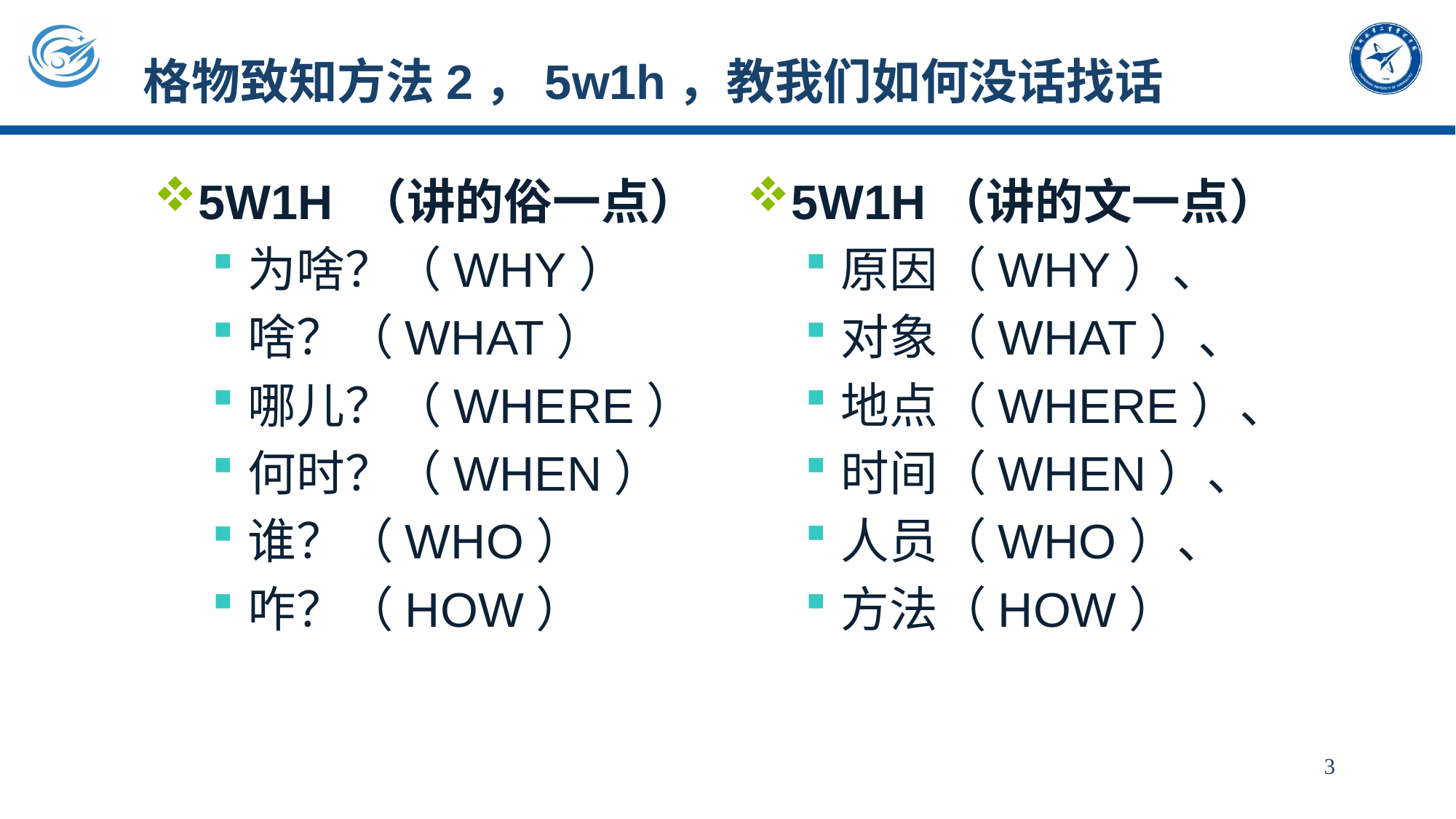

# 格物致知方法2，5w1h，教我们如何没话找话
5W1H （讲的俗一点）
为啥？（WHY）
啥？（WHAT）
哪儿？（WHERE）
何时？（WHEN）
谁？（WHO）
咋？（HOW）

5W1H（讲的文一点）
原因（WHY）、
对象（WHAT）、
地点（WHERE）、
时间（WHEN）、
人员（WHO）、
方法（HOW）
3